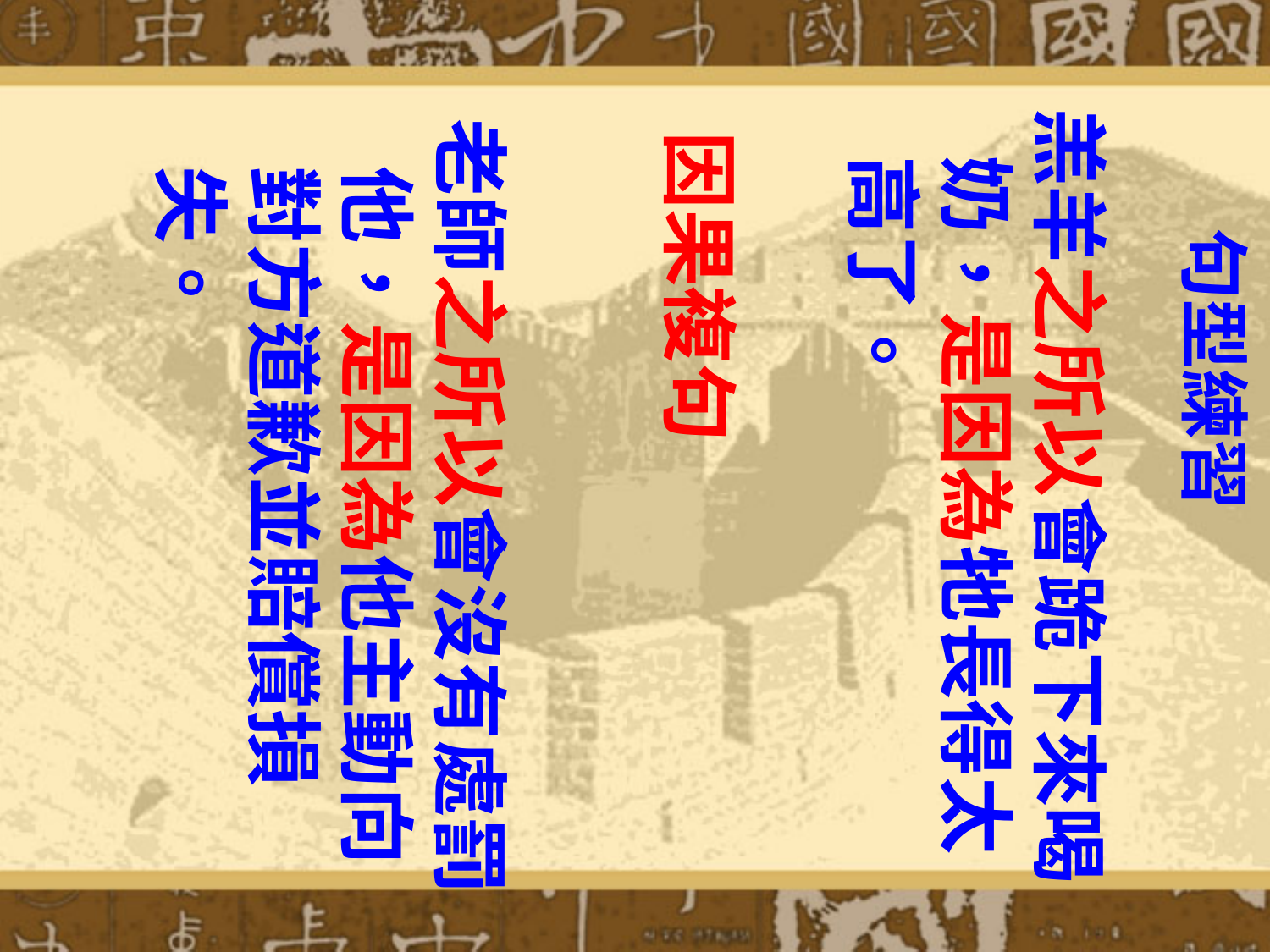

羔羊之所以會跪下來喝奶，是因為牠長得太高了。
老師之所以會沒有處罰他，是因為他主動向對方道歉並賠償損失。
因果複句
句型練習